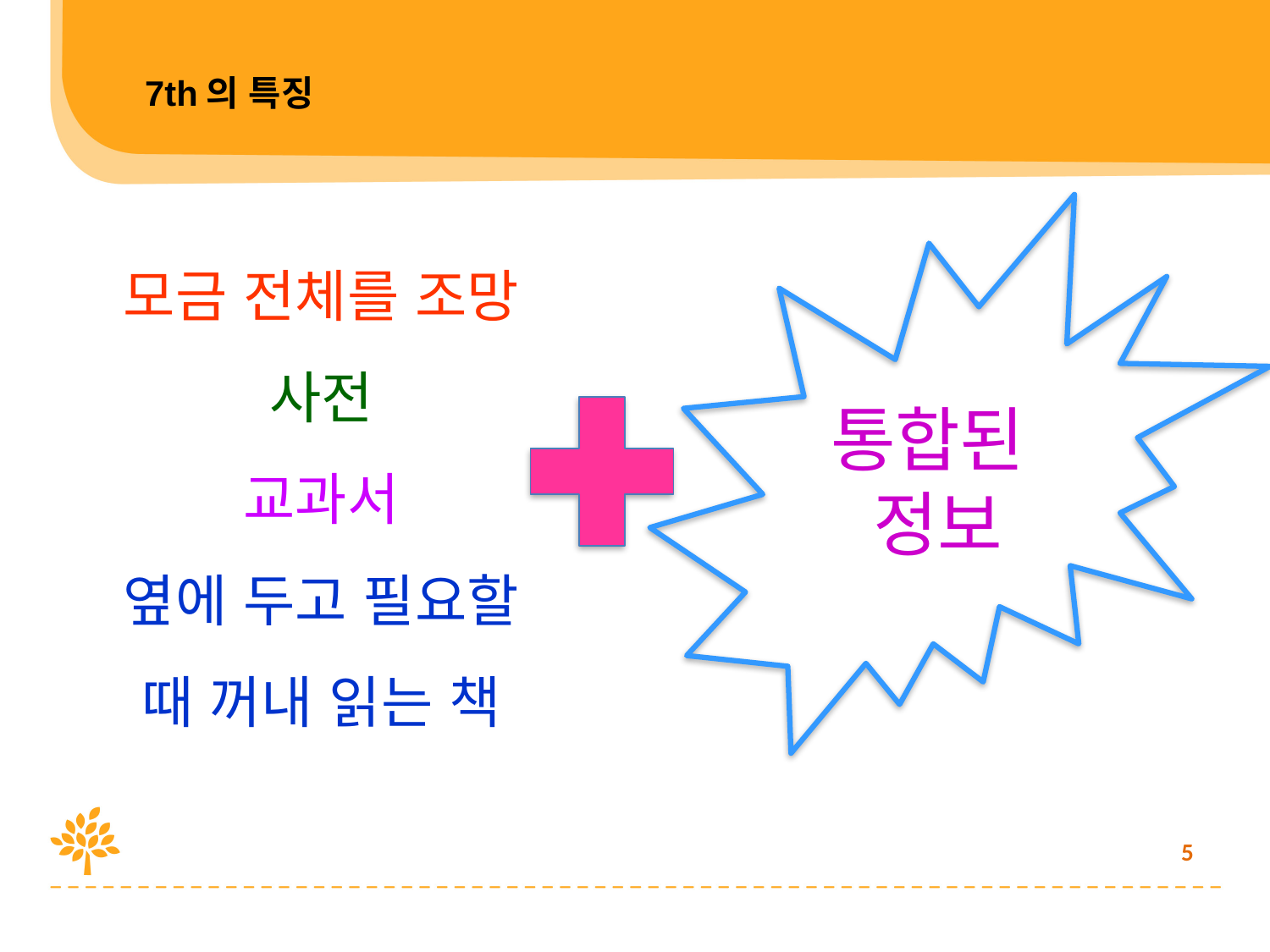

7th의 특징

모금 전체를 조망
사전
교과서
옆에 두고 필요할 때 꺼내 읽는 책

통합된
정보
5